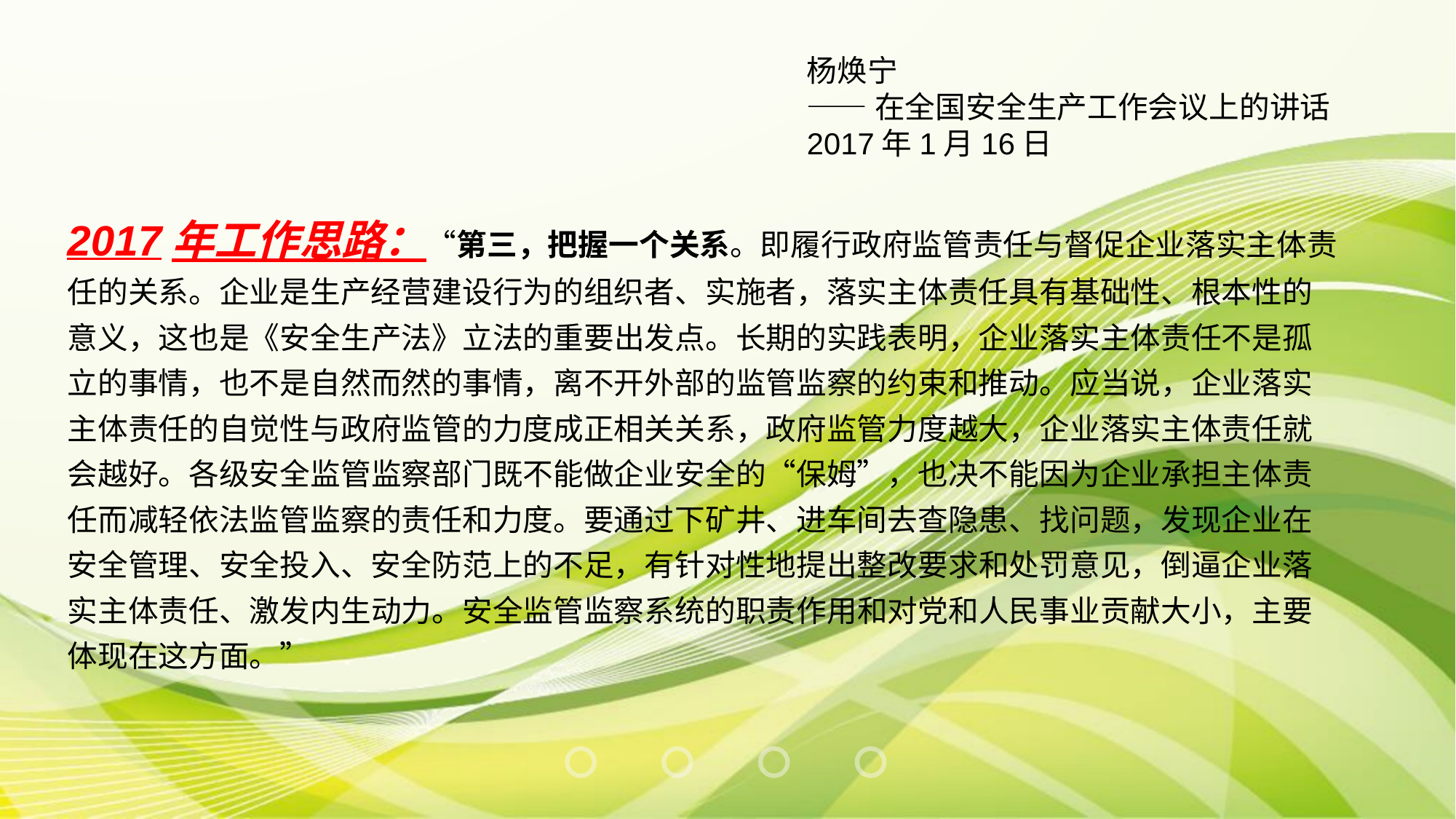

杨焕宁
——在全国安全生产工作会议上的讲话
2017年1月16日
2017年工作思路：“第三，把握一个关系。即履行政府监管责任与督促企业落实主体责任的关系。企业是生产经营建设行为的组织者、实施者，落实主体责任具有基础性、根本性的意义，这也是《安全生产法》立法的重要出发点。长期的实践表明，企业落实主体责任不是孤立的事情，也不是自然而然的事情，离不开外部的监管监察的约束和推动。应当说，企业落实主体责任的自觉性与政府监管的力度成正相关关系，政府监管力度越大，企业落实主体责任就会越好。各级安全监管监察部门既不能做企业安全的“保姆”，也决不能因为企业承担主体责任而减轻依法监管监察的责任和力度。要通过下矿井、进车间去查隐患、找问题，发现企业在安全管理、安全投入、安全防范上的不足，有针对性地提出整改要求和处罚意见，倒逼企业落实主体责任、激发内生动力。安全监管监察系统的职责作用和对党和人民事业贡献大小，主要体现在这方面。”